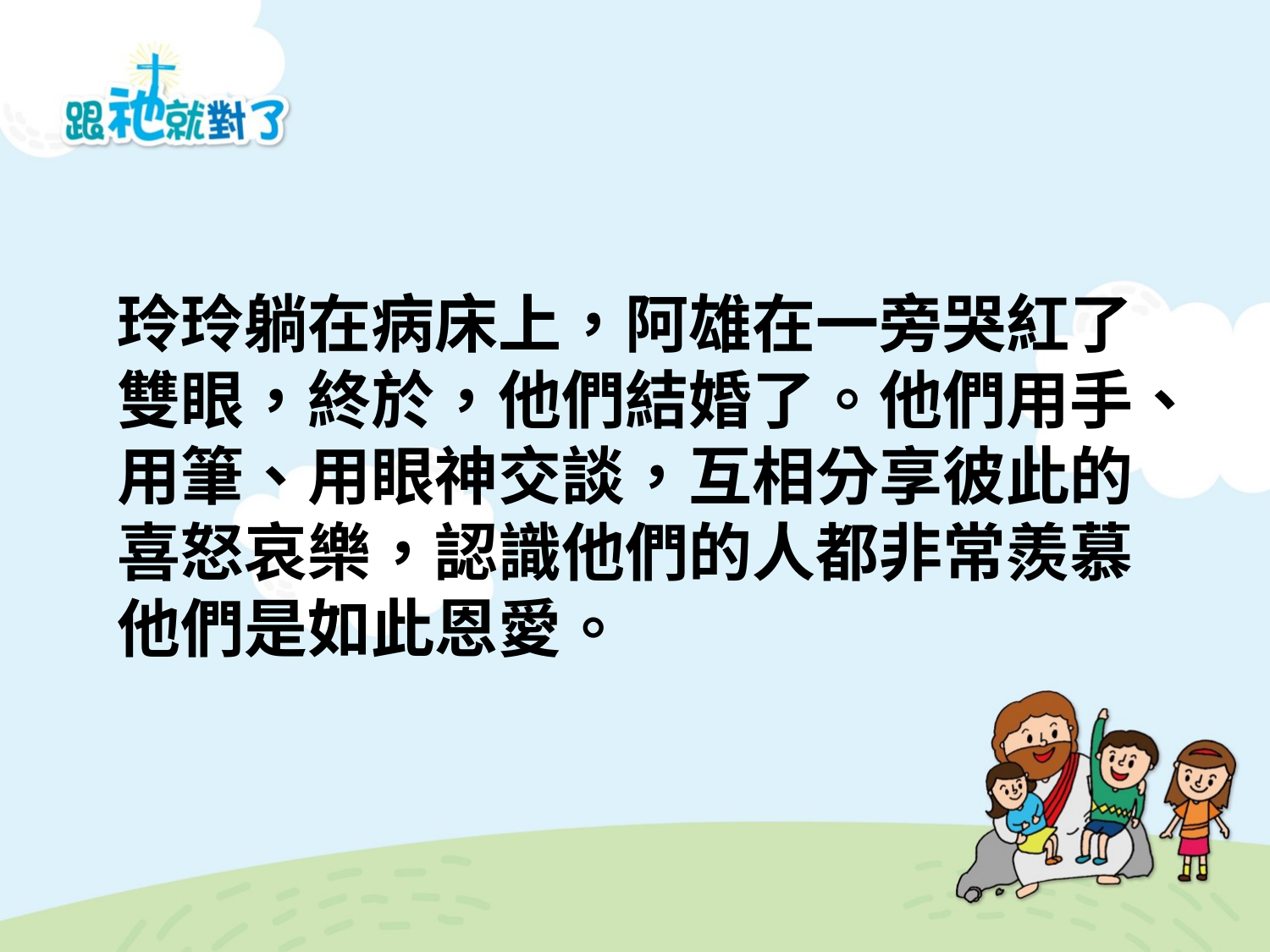

玲玲躺在病床上，阿雄在一旁哭紅了雙眼，終於，他們結婚了。他們用手、用筆、用眼神交談，互相分享彼此的喜怒哀樂，認識他們的人都非常羨慕他們是如此恩愛。